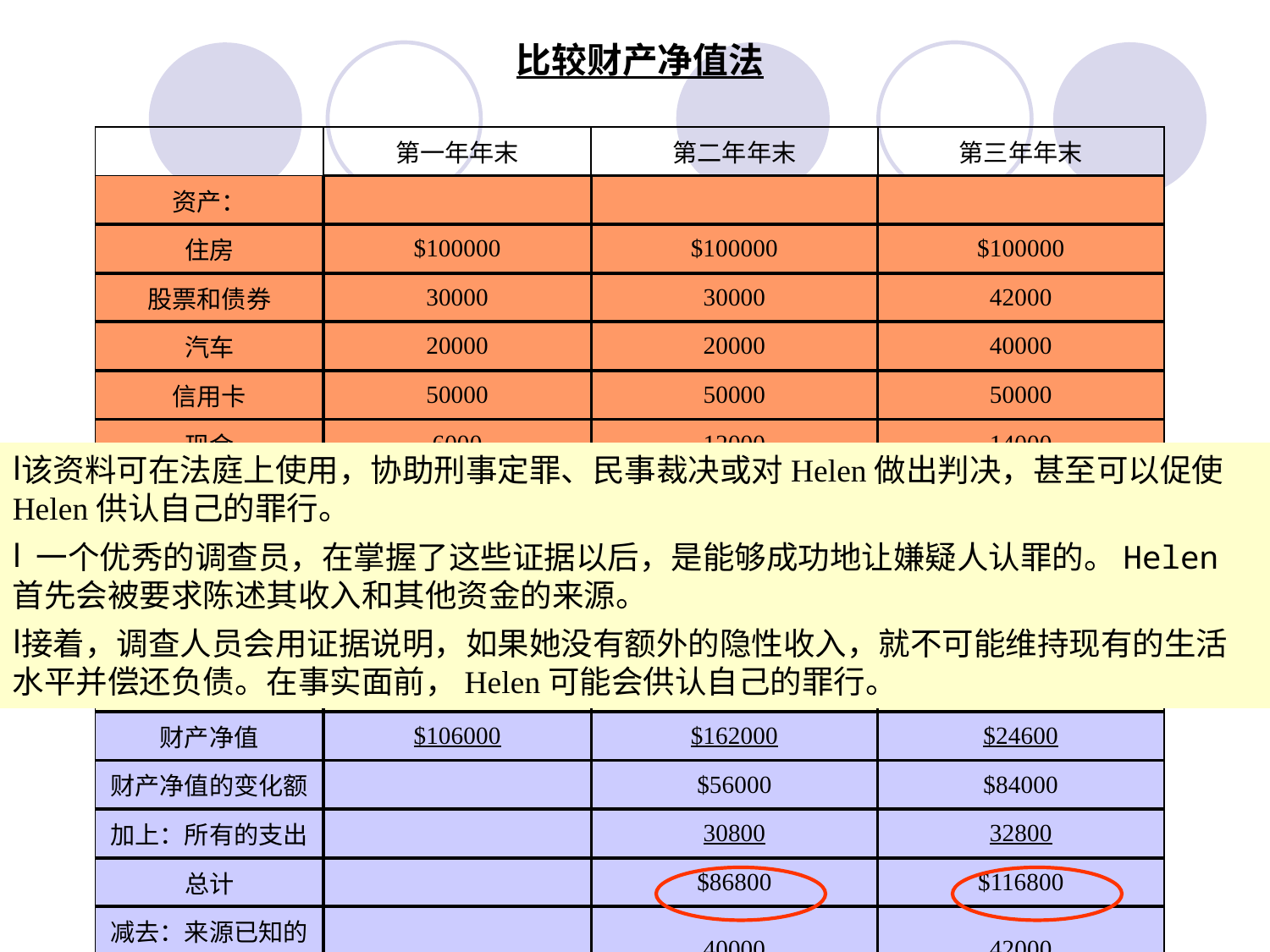

比较财产净值法
|  | 第一年年末 | 第二年年末 | 第三年年末 |
| --- | --- | --- | --- |
| 资产： |  |  |  |
| 住房 | $100000 | $100000 | $100000 |
| 股票和债券 | 30000 | 30000 | 42000 |
| 汽车 | 20000 | 20000 | 40000 |
| 信用卡 | 50000 | 50000 | 50000 |
| 现金 | 6000 | 12000 | 14000 |
| 资产总计 | $206000 | $212000 | $246000 |
| 负债： |  |  |  |
| 抵押借款余额 | $90000 | $50000 | $- |
| 汽车贷款 | 10000 | - | - |
| 负债总计 | $100000 | $50000 | $- |
| 财产净值 | $106000 | $162000 | $24600 |
| 财产净值的变化额 |  | $56000 | $84000 |
| 加上：所有的支出 |  | 30800 | 32800 |
| 总计 |  | $86800 | $116800 |
| 减去：来源已知的收入 |  | 40000 | 42000 |
| 来源未知的收入 |  | $46800 | $74800 |
该资料可在法庭上使用，协助刑事定罪、民事裁决或对Helen做出判决，甚至可以促使Helen供认自己的罪行。
 一个优秀的调查员，在掌握了这些证据以后，是能够成功地让嫌疑人认罪的。Helen首先会被要求陈述其收入和其他资金的来源。
接着，调查人员会用证据说明，如果她没有额外的隐性收入，就不可能维持现有的生活水平并偿还负债。在事实面前，Helen可能会供认自己的罪行。